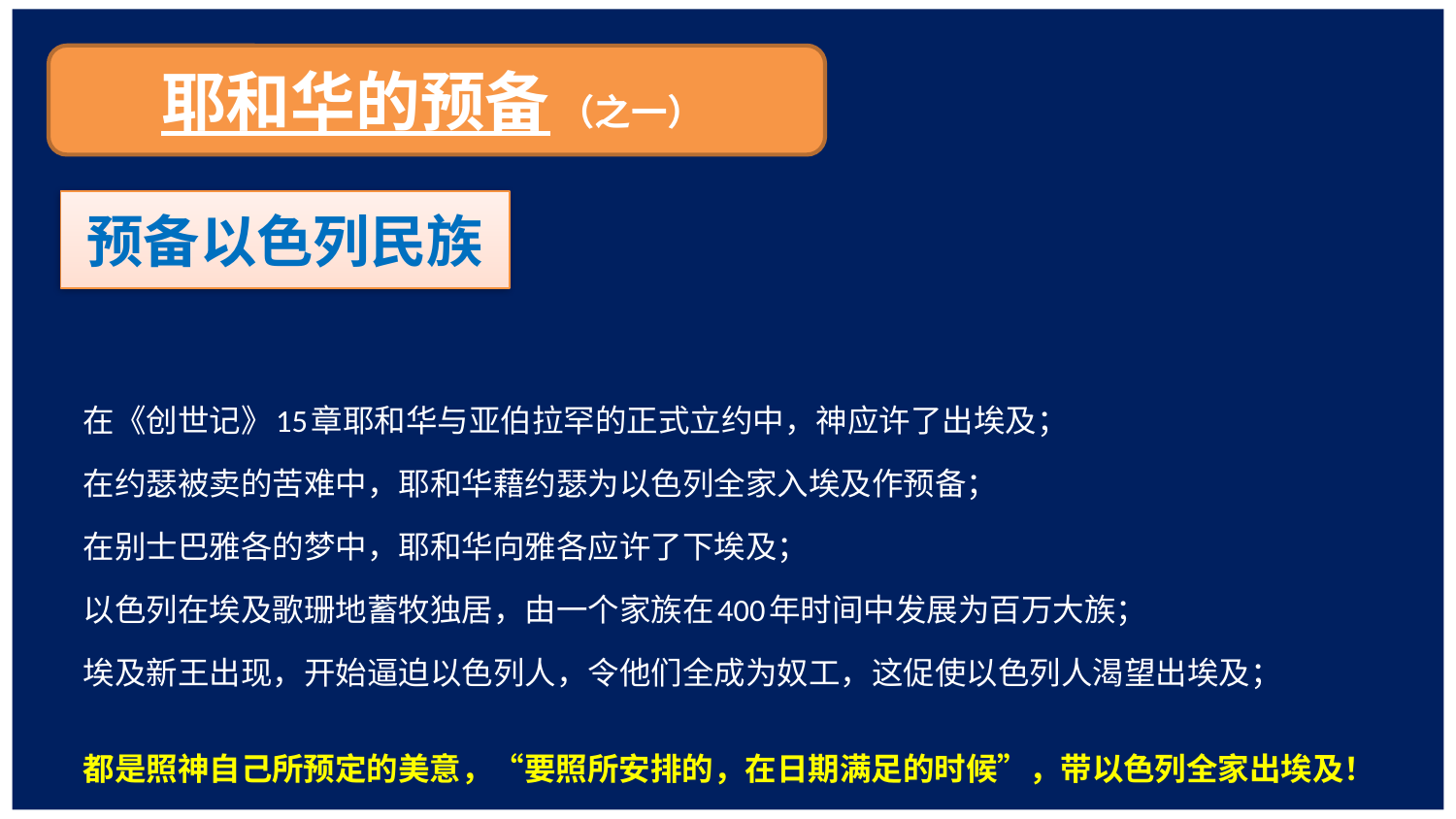

在《创世记》15章耶和华与亚伯拉罕的正式立约中，神应许了出埃及；
在约瑟被卖的苦难中，耶和华藉约瑟为以色列全家入埃及作预备；
在别士巴雅各的梦中，耶和华向雅各应许了下埃及；
以色列在埃及歌珊地蓄牧独居，由一个家族在400年时间中发展为百万大族；
埃及新王出现，开始逼迫以色列人，令他们全成为奴工，这促使以色列人渴望出埃及；

都是照神自己所预定的美意，“要照所安排的，在日期满足的时候”，带以色列全家出埃及！
耶和华的预备 （之一）
预备以色列民族